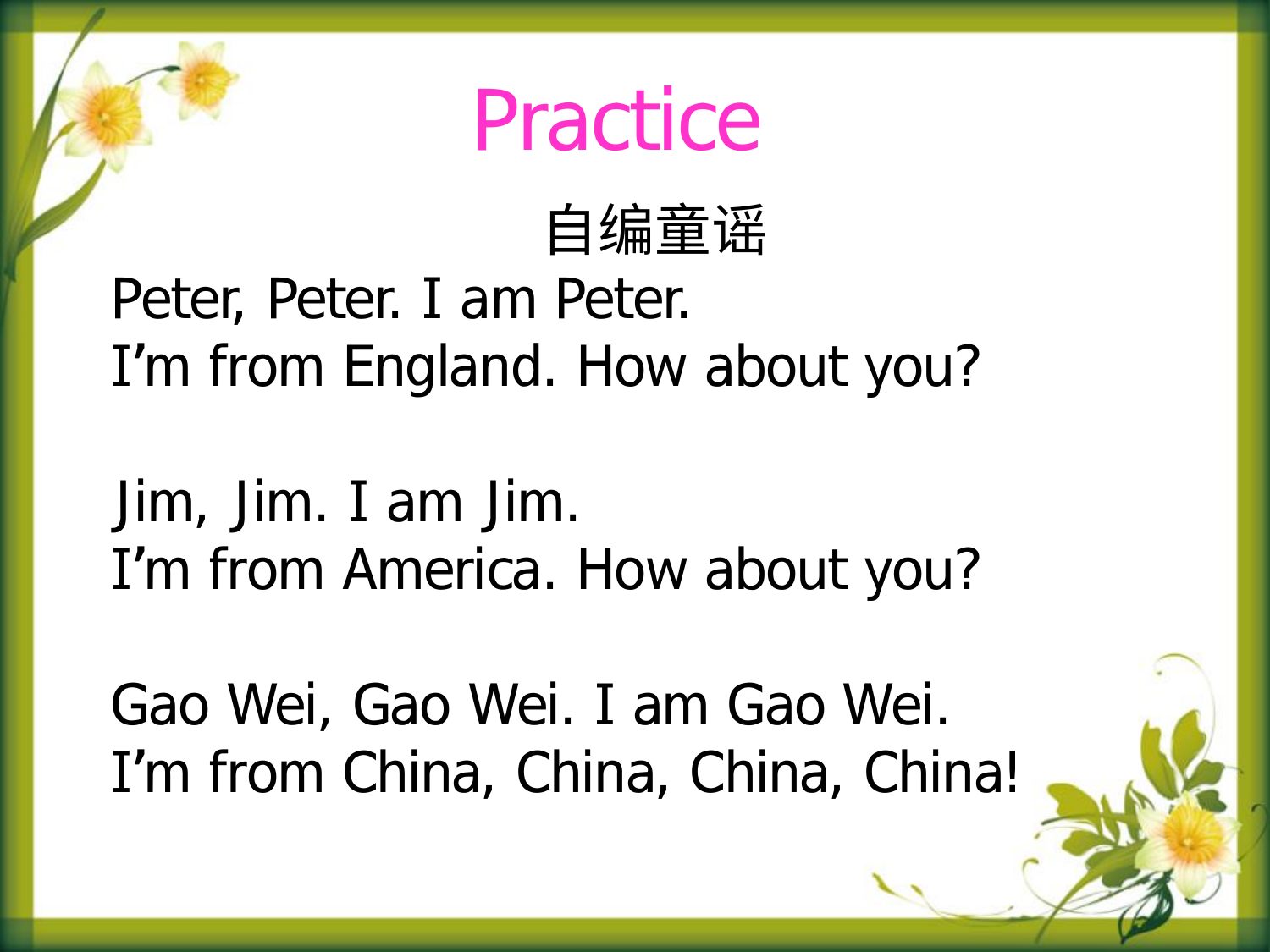

Practice
自编童谣
Peter, Peter. I am Peter.
I’m from England. How about you?

Jim, Jim. I am Jim.
I’m from America. How about you?

Gao Wei, Gao Wei. I am Gao Wei.
I’m from China, China, China, China!